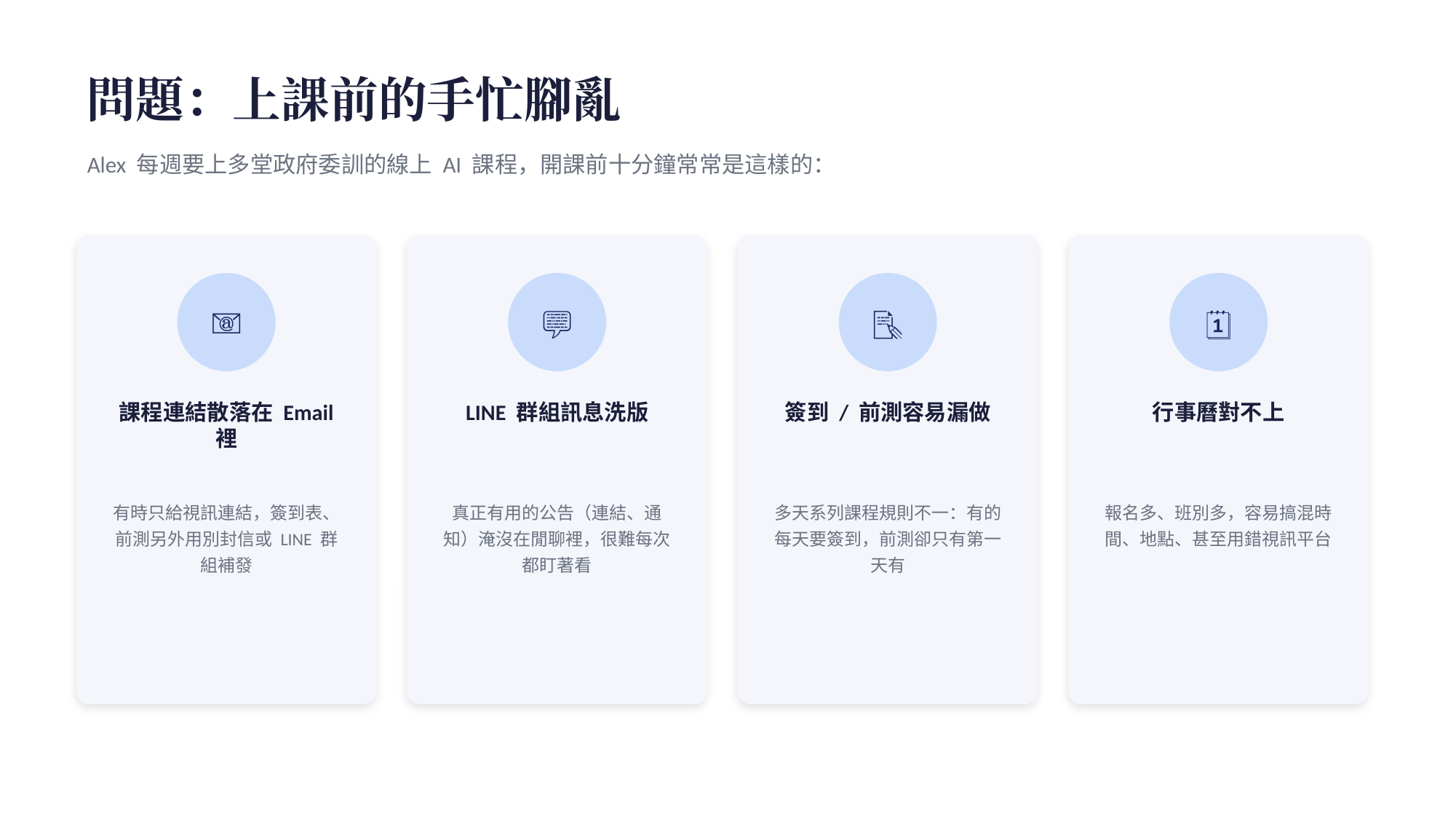

問題：上課前的手忙腳亂
Alex 每週要上多堂政府委訓的線上 AI 課程，開課前十分鐘常常是這樣的：

📧

💬

📝

🗓️
課程連結散落在 Email 裡
LINE 群組訊息洗版
簽到 / 前測容易漏做
行事曆對不上
有時只給視訊連結，簽到表、前測另外用別封信或 LINE 群組補發
真正有用的公告（連結、通知）淹沒在閒聊裡，很難每次都盯著看
多天系列課程規則不一：有的每天要簽到，前測卻只有第一天有
報名多、班別多，容易搞混時間、地點、甚至用錯視訊平台